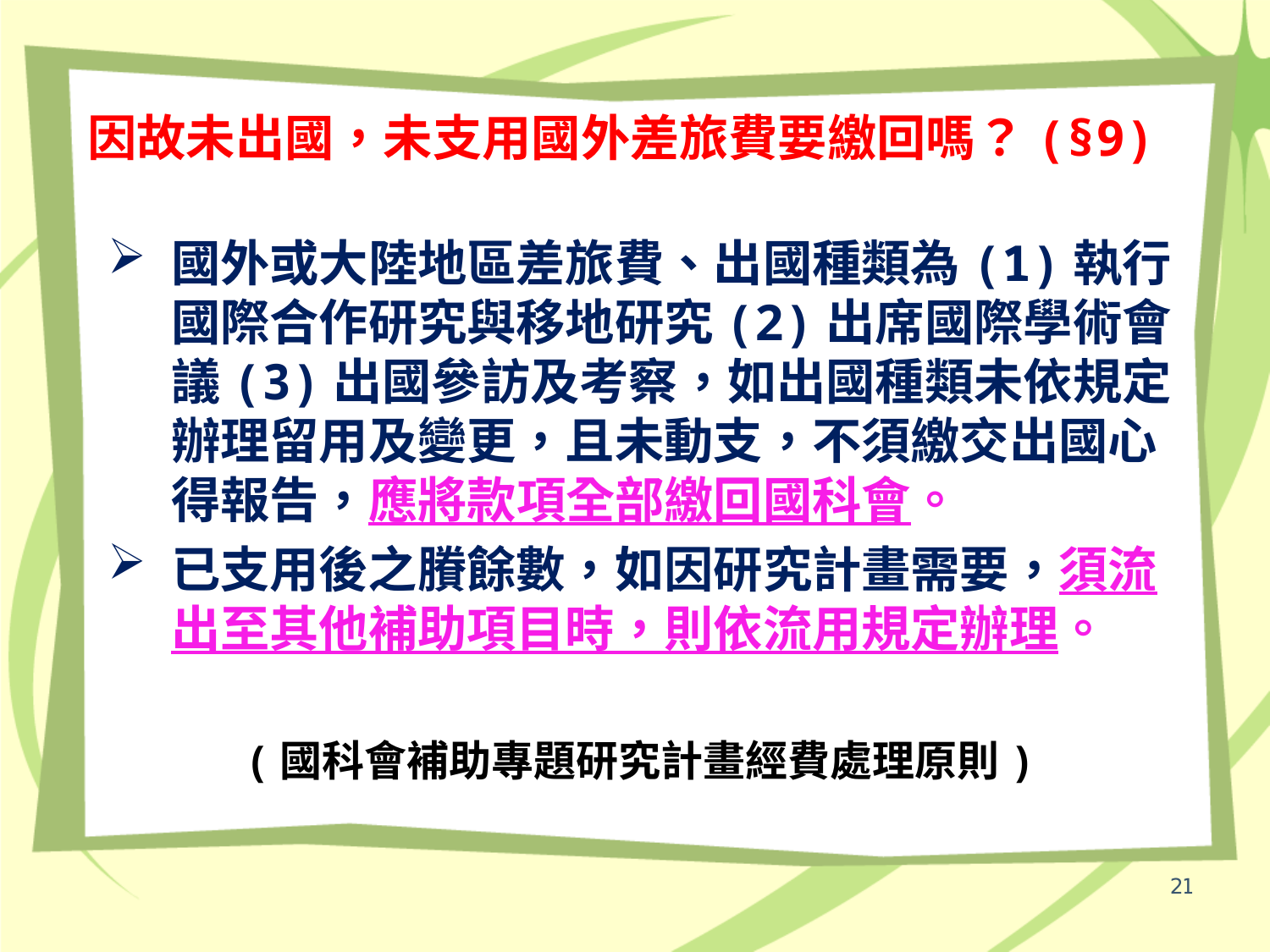

# 因故未出國，未支用國外差旅費要繳回嗎？(§9)
國外或大陸地區差旅費、出國種類為(1)執行國際合作研究與移地研究(2)出席國際學術會議(3)出國參訪及考察，如出國種類未依規定辦理留用及變更，且未動支，不須繳交出國心得報告，應將款項全部繳回國科會。
已支用後之賸餘數，如因研究計畫需要，須流出至其他補助項目時，則依流用規定辦理。

(國科會補助專題研究計畫經費處理原則)

21